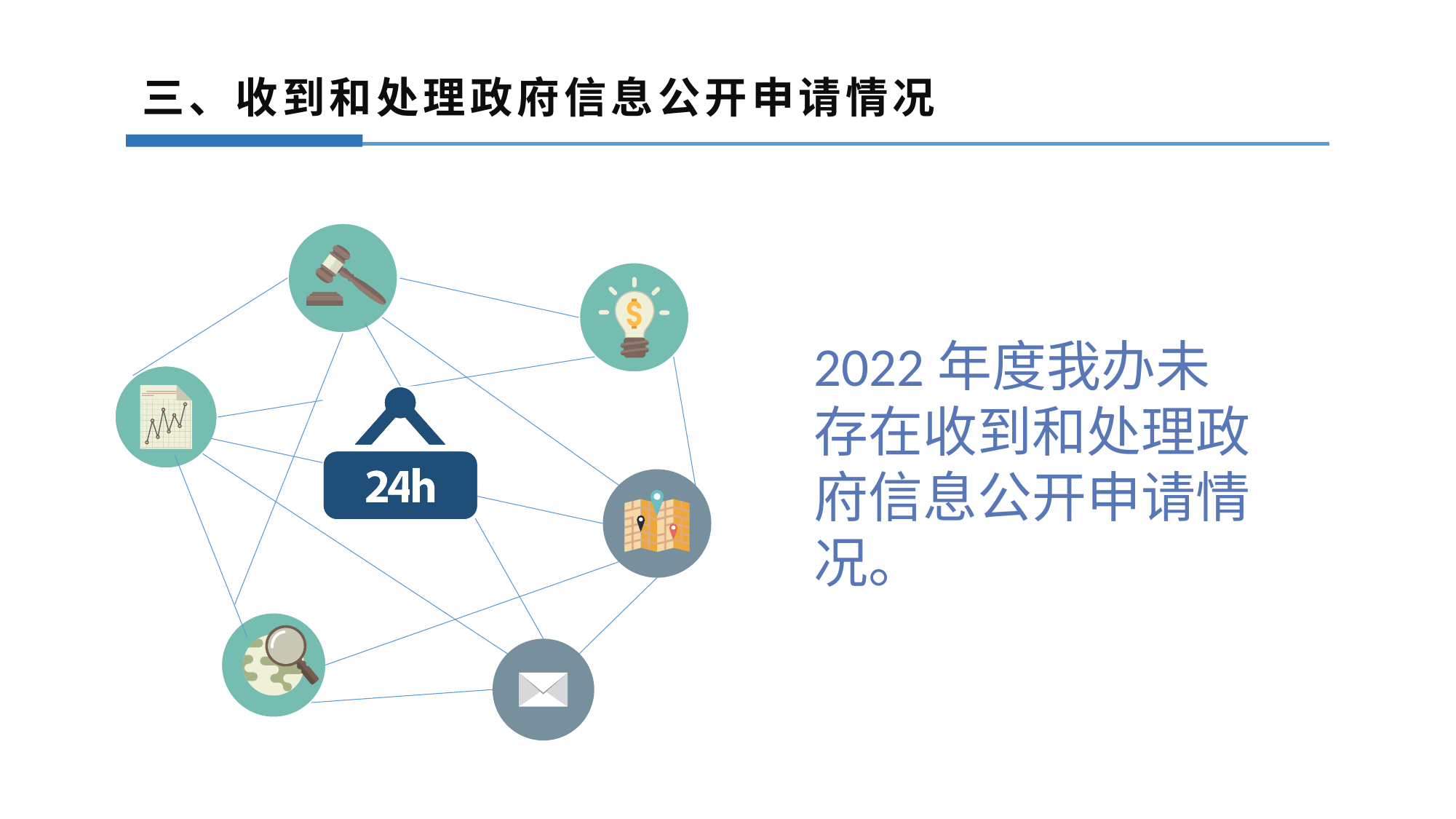

三、收到和处理政府信息公开申请情况

2022年度我办未存在收到和处理政府信息公开申请情况。